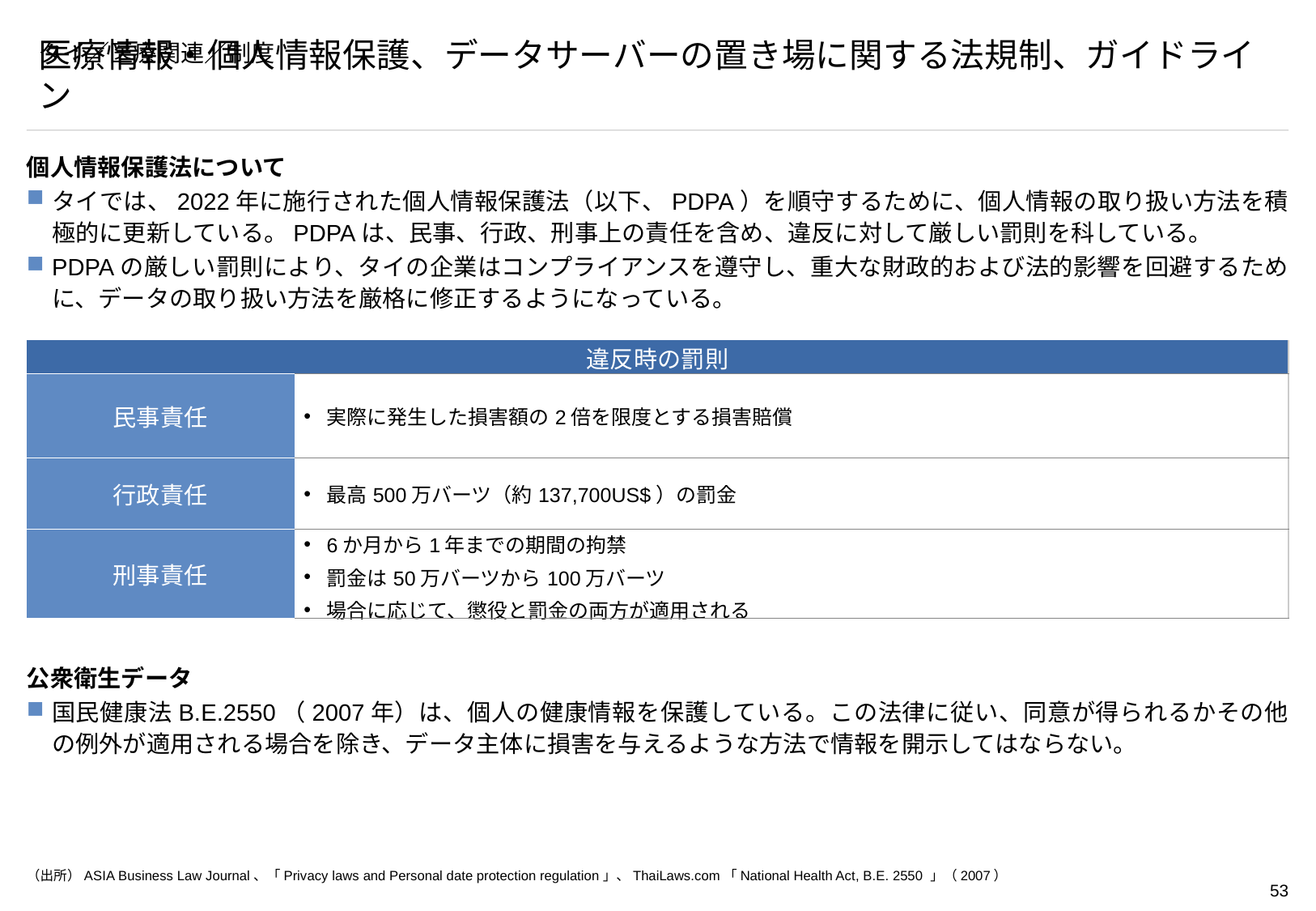

# タイ／医療関連／制度
医療情報・個人情報保護、データサーバーの置き場に関する法規制、ガイドライン
個人情報保護法について
タイでは、2022年に施行された個人情報保護法（以下、PDPA）を順守するために、個人情報の取り扱い方法を積極的に更新している。PDPAは、民事、行政、刑事上の責任を含め、違反に対して厳しい罰則を科している。
PDPAの厳しい罰則により、タイの企業はコンプライアンスを遵守し、重大な財政的および法的影響を回避するために、データの取り扱い方法を厳格に修正するようになっている。

公衆衛生データ
国民健康法B.E.2550（2007年）は、個人の健康情報を保護している。この法律に従い、同意が得られるかその他の例外が適用される場合を除き、データ主体に損害を与えるような方法で情報を開示してはならない。
| 違反時の罰則 |  |
| --- | --- |
| 民事責任 | 実際に発生した損害額の2倍を限度とする損害賠償 |
| 行政責任 | 最高500万バーツ（約137,700US$）の罰金 |
| 刑事責任 | 6か月から1年までの期間の拘禁 罰金は50万バーツから100万バーツ 場合に応じて、懲役と罰金の両方が適用される |
（出所）ASIA Business Law Journal、「Privacy laws and Personal date protection regulation」、ThaiLaws.com「National Health Act, B.E. 2550 」（2007）